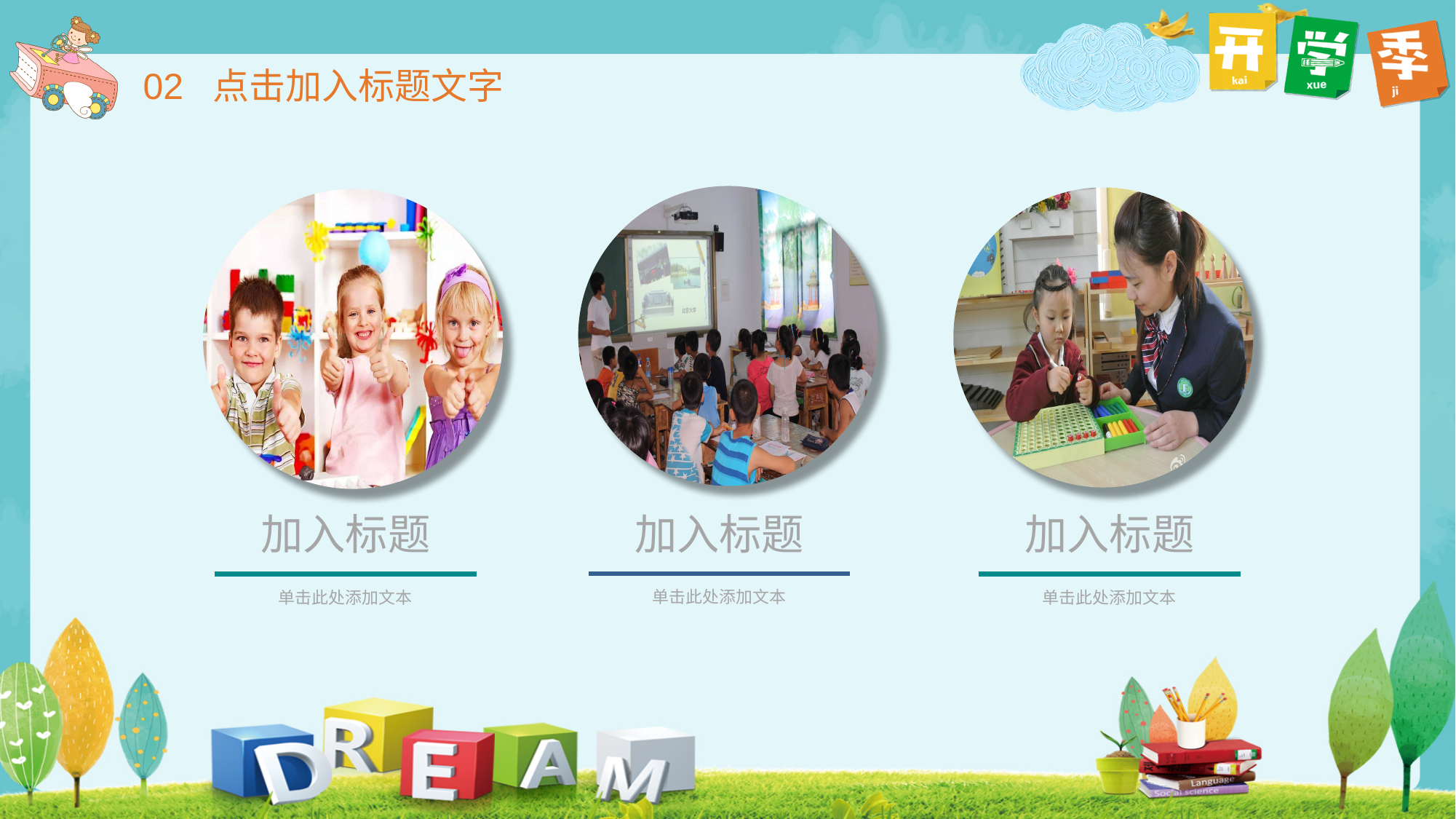

加入标题
加入标题
加入标题
单击此处添加文本
单击此处添加文本
单击此处添加文本